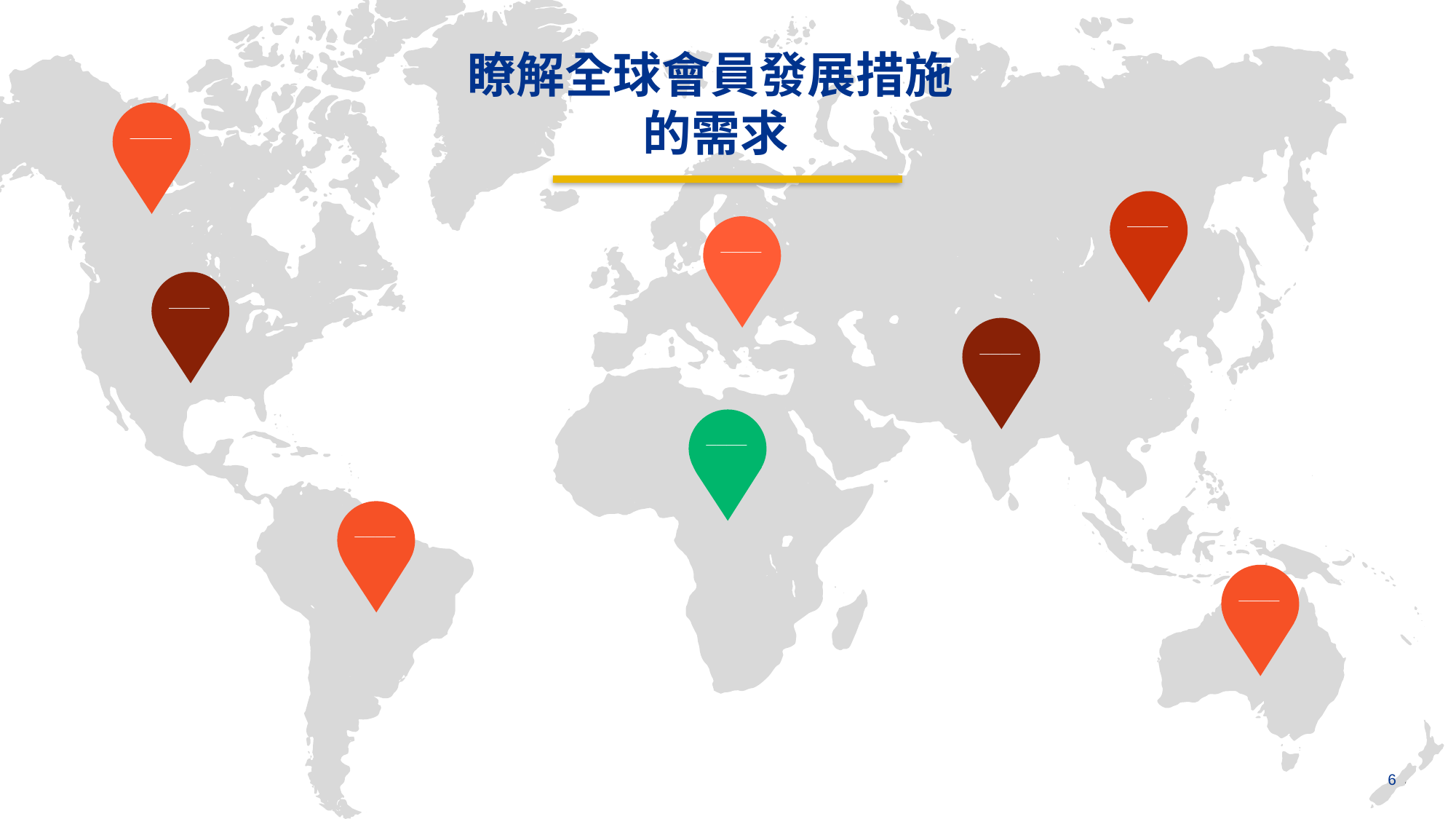

瞭解全球會員發展措施
的需求

____

____
____
____
____
____
____
____
6